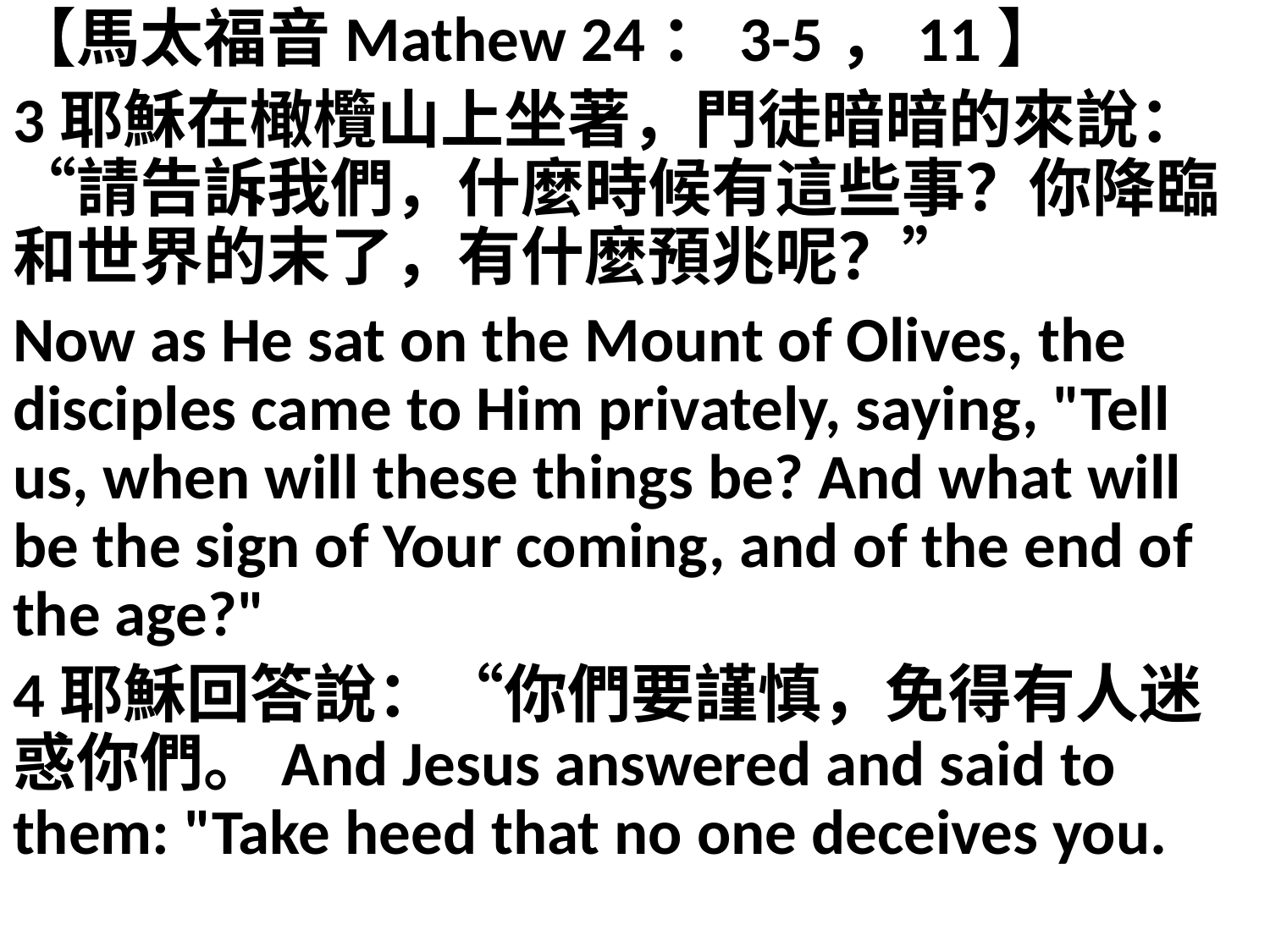

【馬太福音Mathew 24：3-5，11】
3耶穌在橄欖山上坐著，門徒暗暗的來說：“請告訴我們，什麼時候有這些事？你降臨和世界的末了，有什麼預兆呢？”
Now as He sat on the Mount of Olives, the disciples came to Him privately, saying, "Tell us, when will these things be? And what will be the sign of Your coming, and of the end of the age?"
4耶穌回答說：“你們要謹慎，免得有人迷惑你們。And Jesus answered and said to them: "Take heed that no one deceives you.